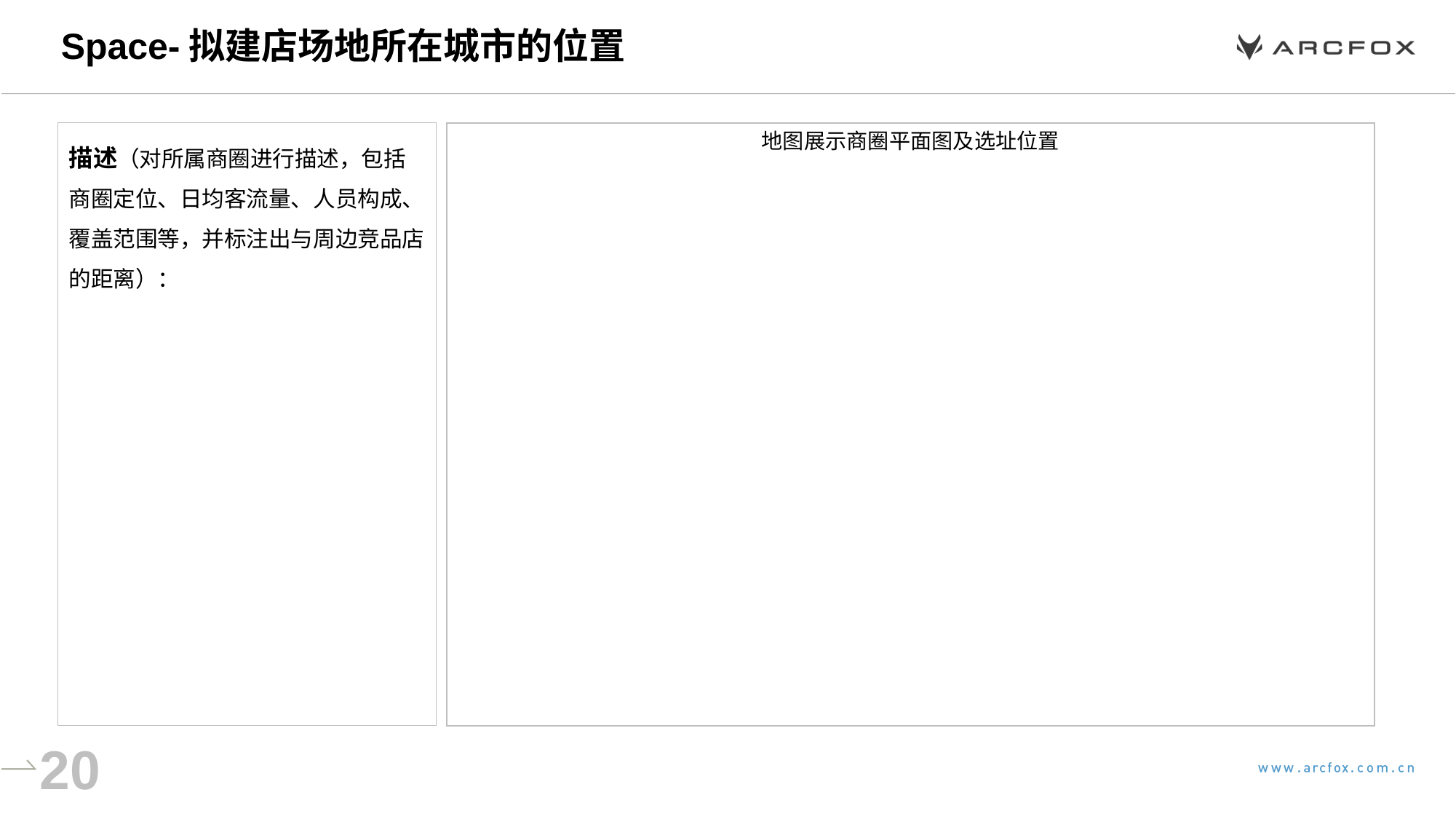

# Space-拟建店场地所在城市的位置
地图展示商圈平面图及选址位置
描述（对所属商圈进行描述，包括商圈定位、日均客流量、人员构成、覆盖范围等，并标注出与周边竞品店的距离）：